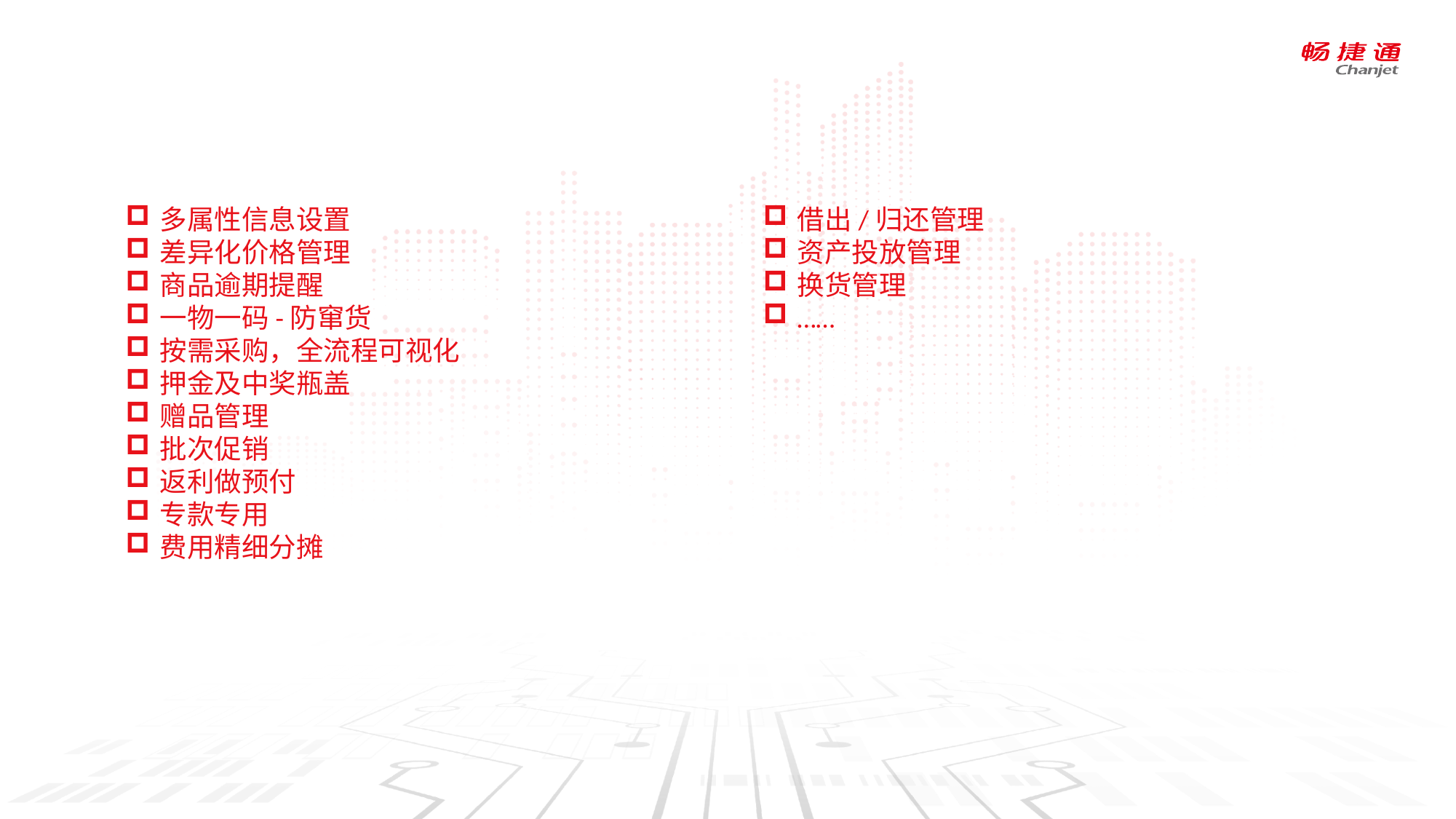

多属性信息设置
差异化价格管理
商品逾期提醒
一物一码-防窜货
按需采购，全流程可视化
押金及中奖瓶盖
赠品管理
批次促销
返利做预付
专款专用
费用精细分摊
借出/归还管理
资产投放管理
换货管理
……